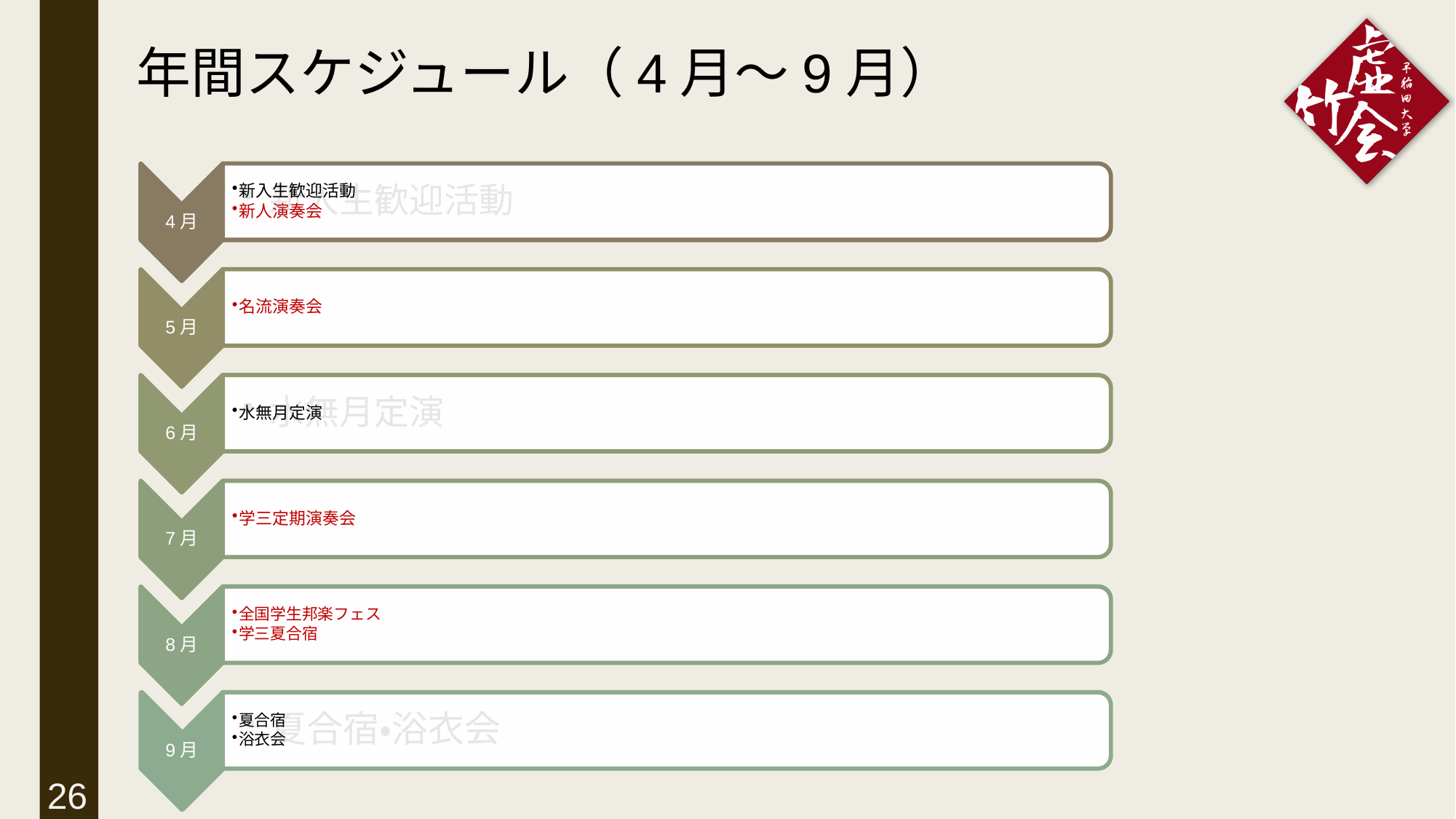

年間スケジュール（4月～9月）
4月
新入生歓迎活動
新人演奏会
5月
名流演奏会
6月
水無月定演
7月
学三定期演奏会
8月
全国学生邦楽フェス
学三夏合宿
9月
夏合宿
浴衣会
4月
新入生歓迎活動
5月
6月
水無月定演
7月
8月

9月
夏合宿・浴衣会
26